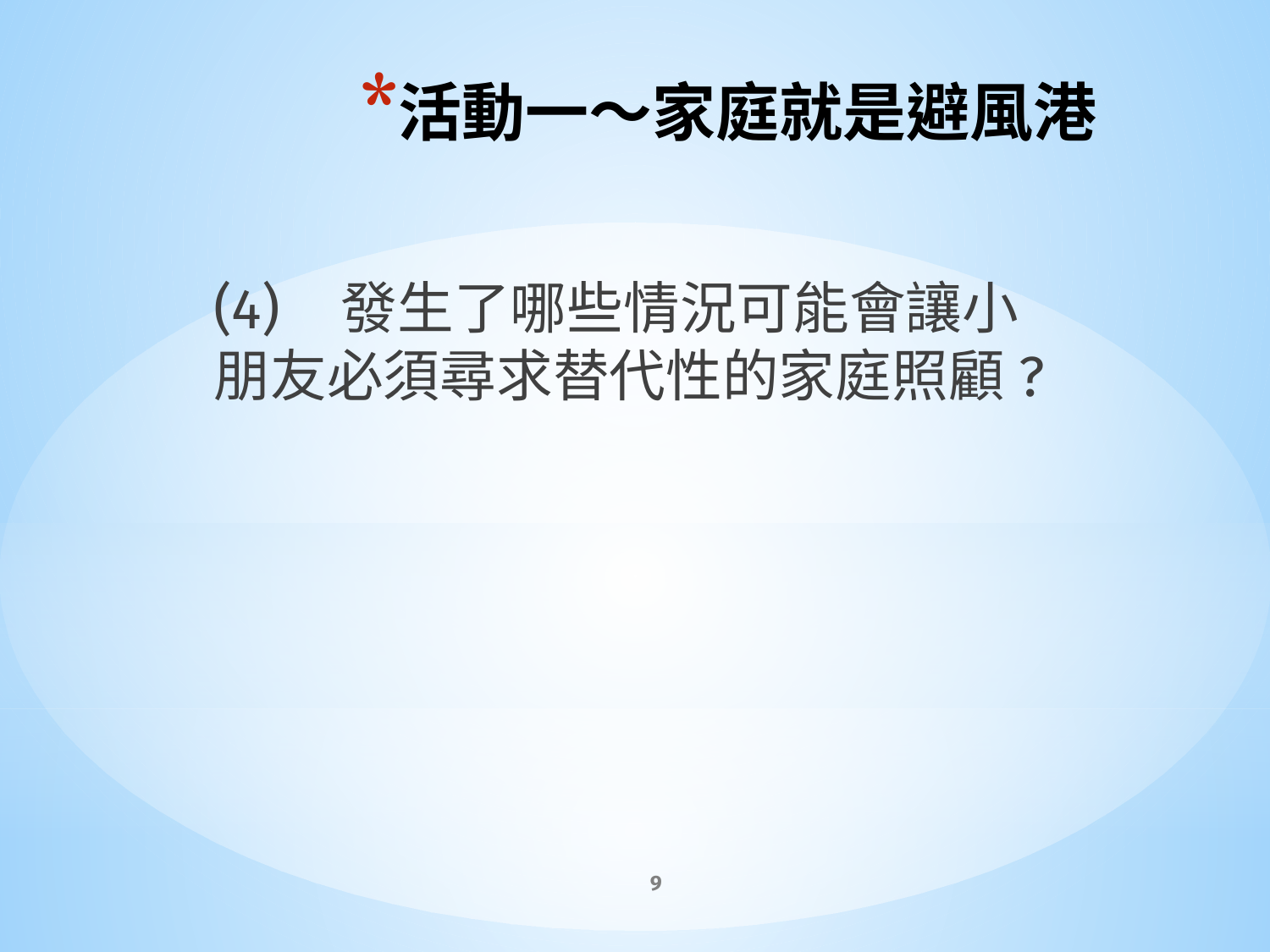

# 活動一〜家庭就是避風港
(4)	發生了哪些情況可能會讓小朋友必須尋求替代性的家庭照顧?
9